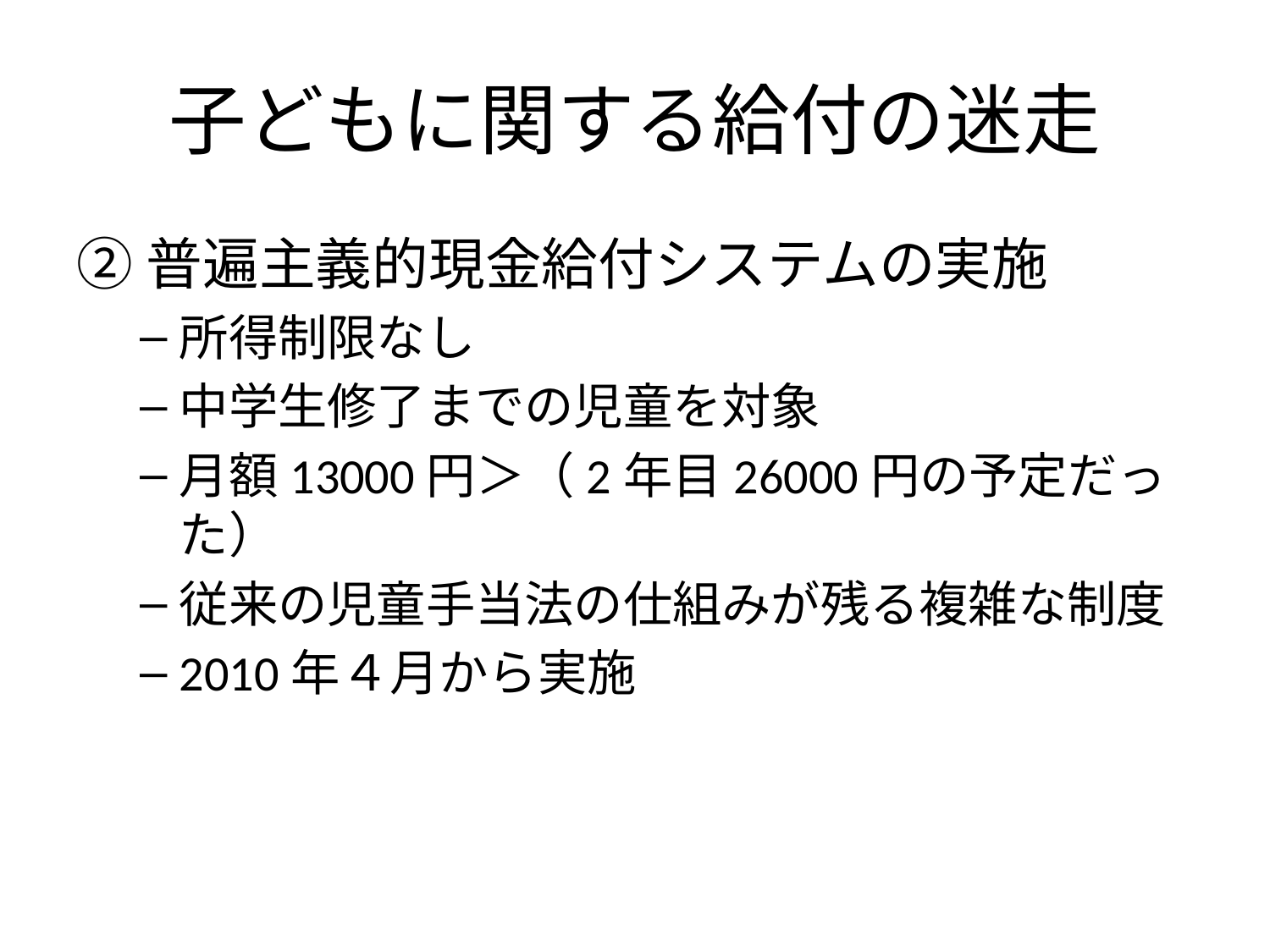

# 子どもに関する給付の迷走
②普遍主義的現金給付システムの実施
所得制限なし
中学生修了までの児童を対象
月額13000円＞（2年目26000円の予定だった）
従来の児童手当法の仕組みが残る複雑な制度
2010年４月から実施